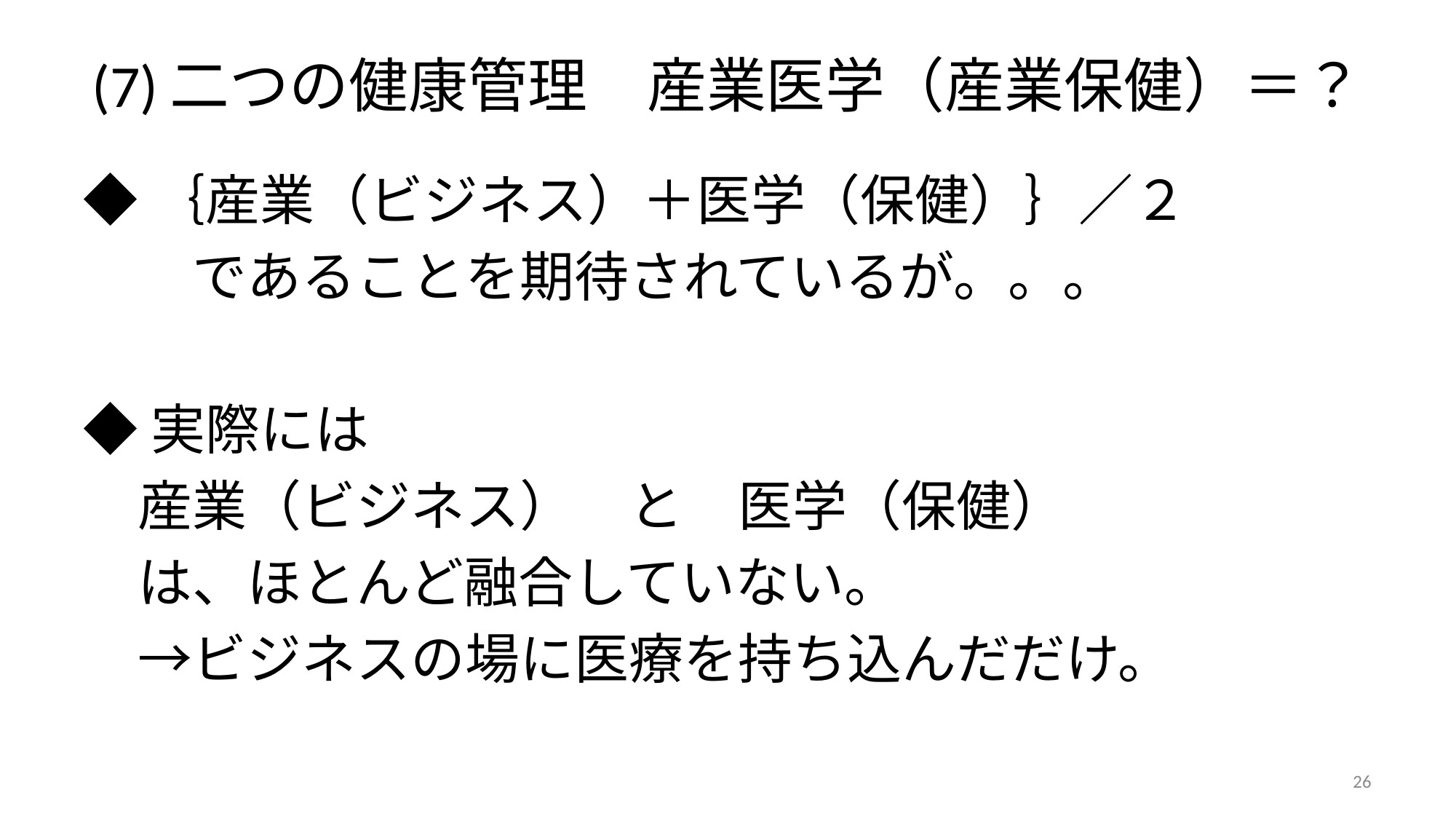

# (7)二つの健康管理　産業医学（産業保健）＝？
◆｛産業（ビジネス）＋医学（保健）｝／２
　　であることを期待されているが。。。

◆実際には
　産業（ビジネス）　と　医学（保健）
　は、ほとんど融合していない。
　→ビジネスの場に医療を持ち込んだだけ。
26